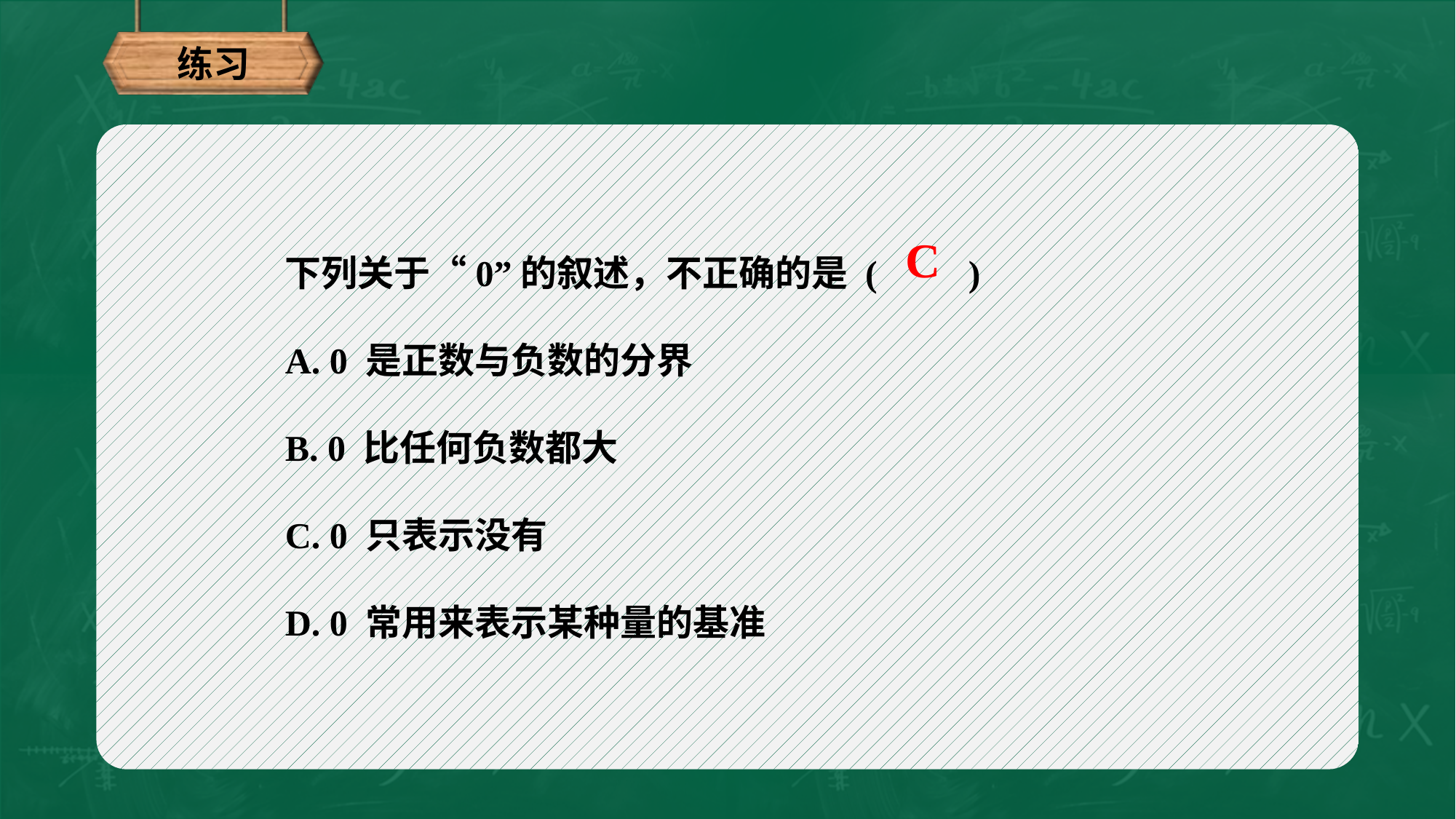

练习
下列关于“0”的叙述，不正确的是 (          )
A. 0 是正数与负数的分界
B. 0 比任何负数都大
C. 0 只表示没有
D. 0 常用来表示某种量的基准
C